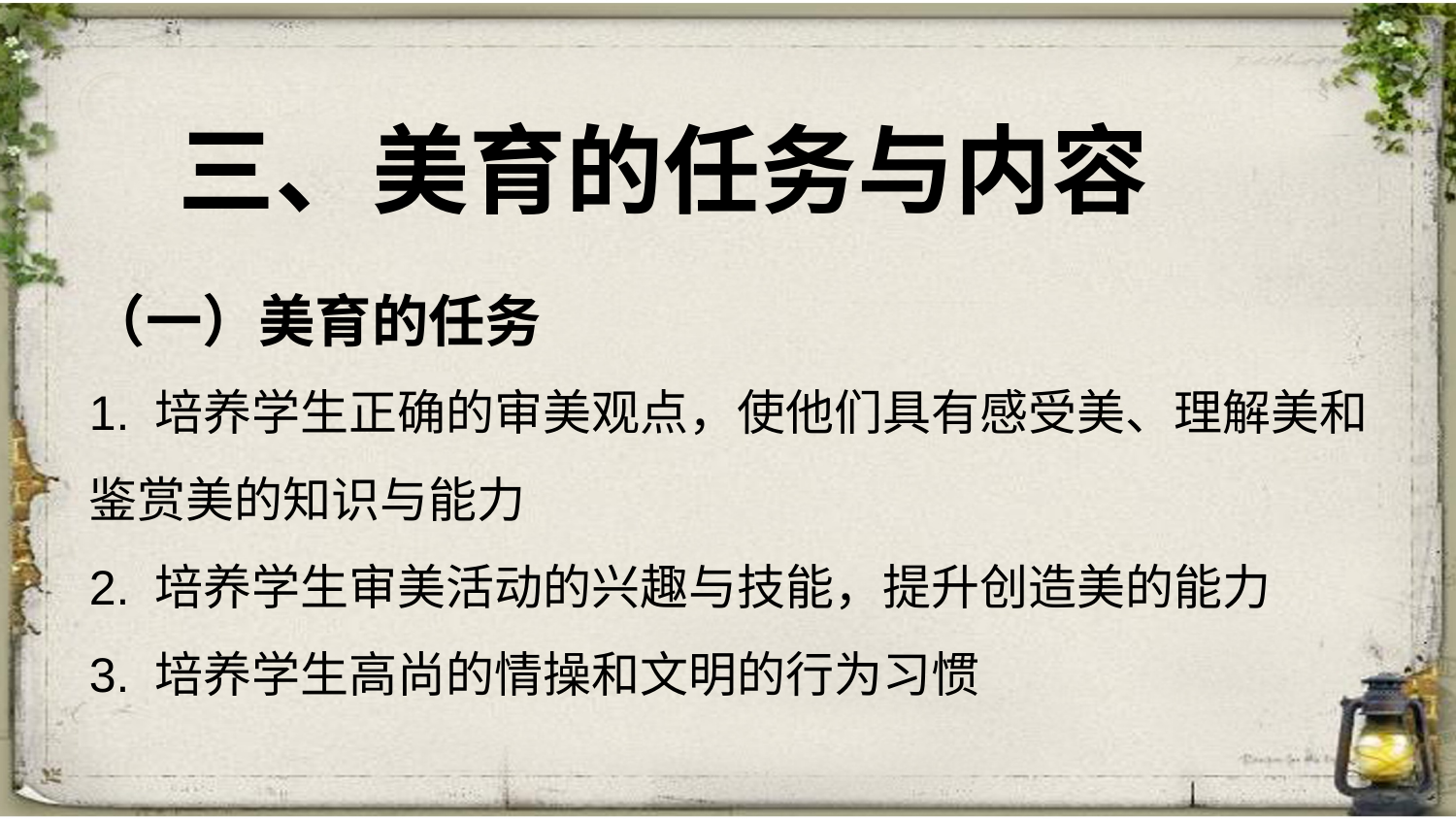

三、美育的任务与内容
（一）美育的任务
1. 培养学生正确的审美观点，使他们具有感受美、理解美和鉴赏美的知识与能力
2. 培养学生审美活动的兴趣与技能，提升创造美的能力
3. 培养学生高尚的情操和文明的行为习惯